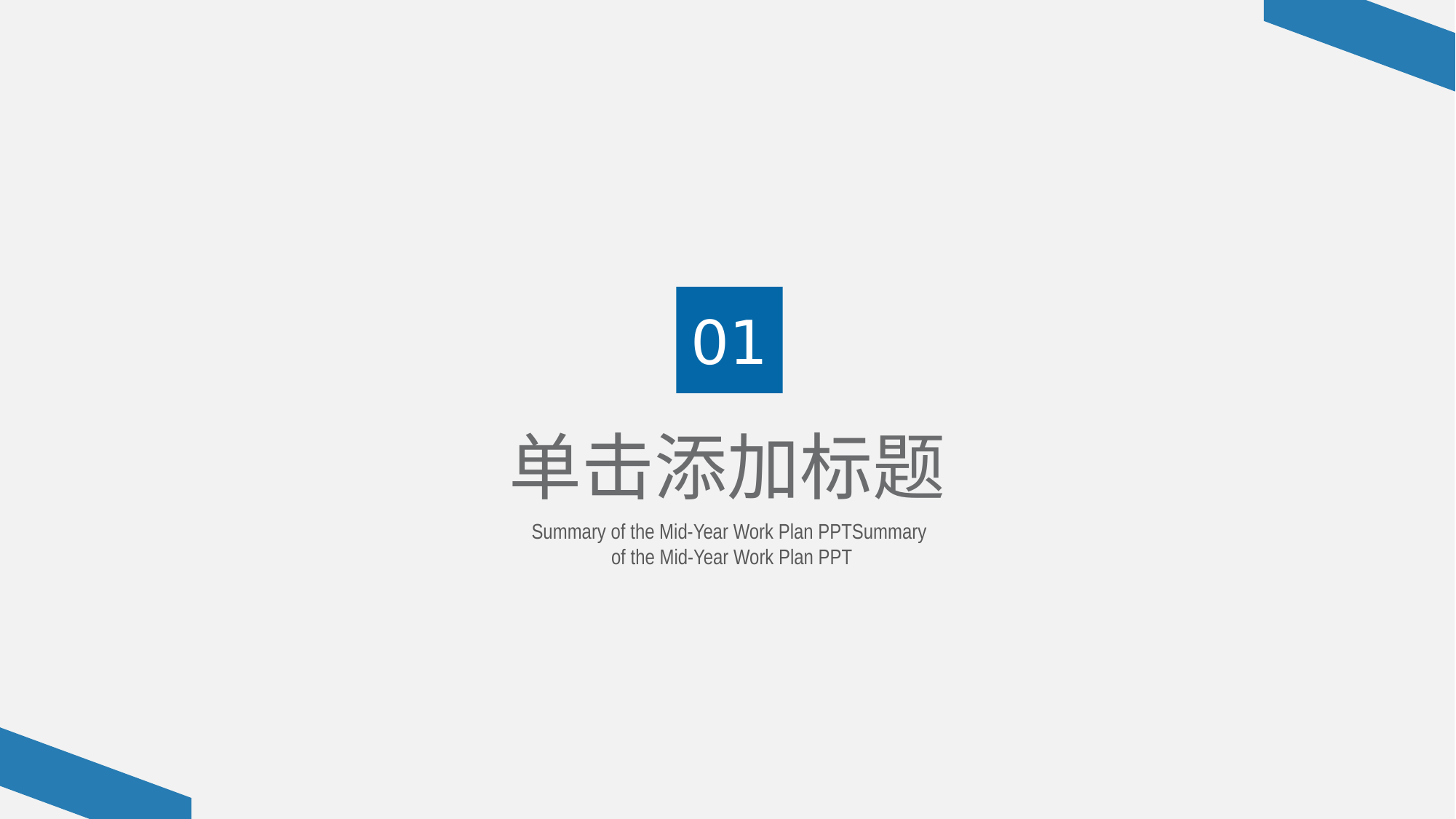

01
单击添加标题
Summary of the Mid-Year Work Plan PPTSummary
 of the Mid-Year Work Plan PPT